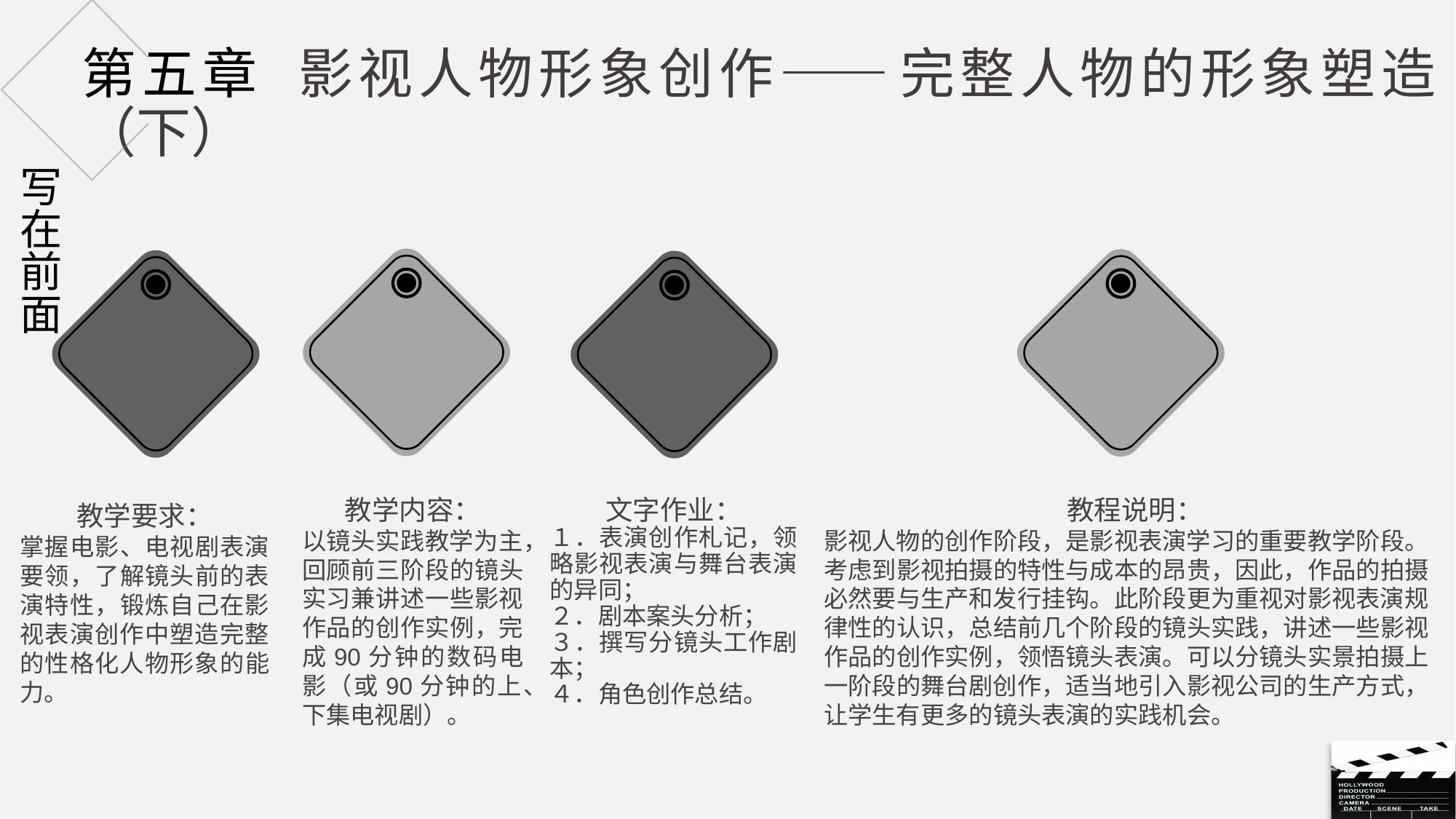

# 第五章  影视人物形象创作——完整人物的形象塑造（下）
写在前面

教学要求：
掌握电影、电视剧表演要领，了解镜头前的表演特性，锻炼自己在影视表演创作中塑造完整的性格化人物形象的能力。
教学内容：
以镜头实践教学为主，回顾前三阶段的镜头实习兼讲述一些影视作品的创作实例，完成90分钟的数码电影（或90分钟的上、下集电视剧）。
文字作业：
１．表演创作札记，领略影视表演与舞台表演的异同；
２．剧本案头分析；
３．撰写分镜头工作剧本；
４．角色创作总结。
教程说明：
影视人物的创作阶段，是影视表演学习的重要教学阶段。考虑到影视拍摄的特性与成本的昂贵，因此，作品的拍摄必然要与生产和发行挂钩。此阶段更为重视对影视表演规律性的认识，总结前几个阶段的镜头实践，讲述一些影视作品的创作实例，领悟镜头表演。可以分镜头实景拍摄上一阶段的舞台剧创作，适当地引入影视公司的生产方式，让学生有更多的镜头表演的实践机会。